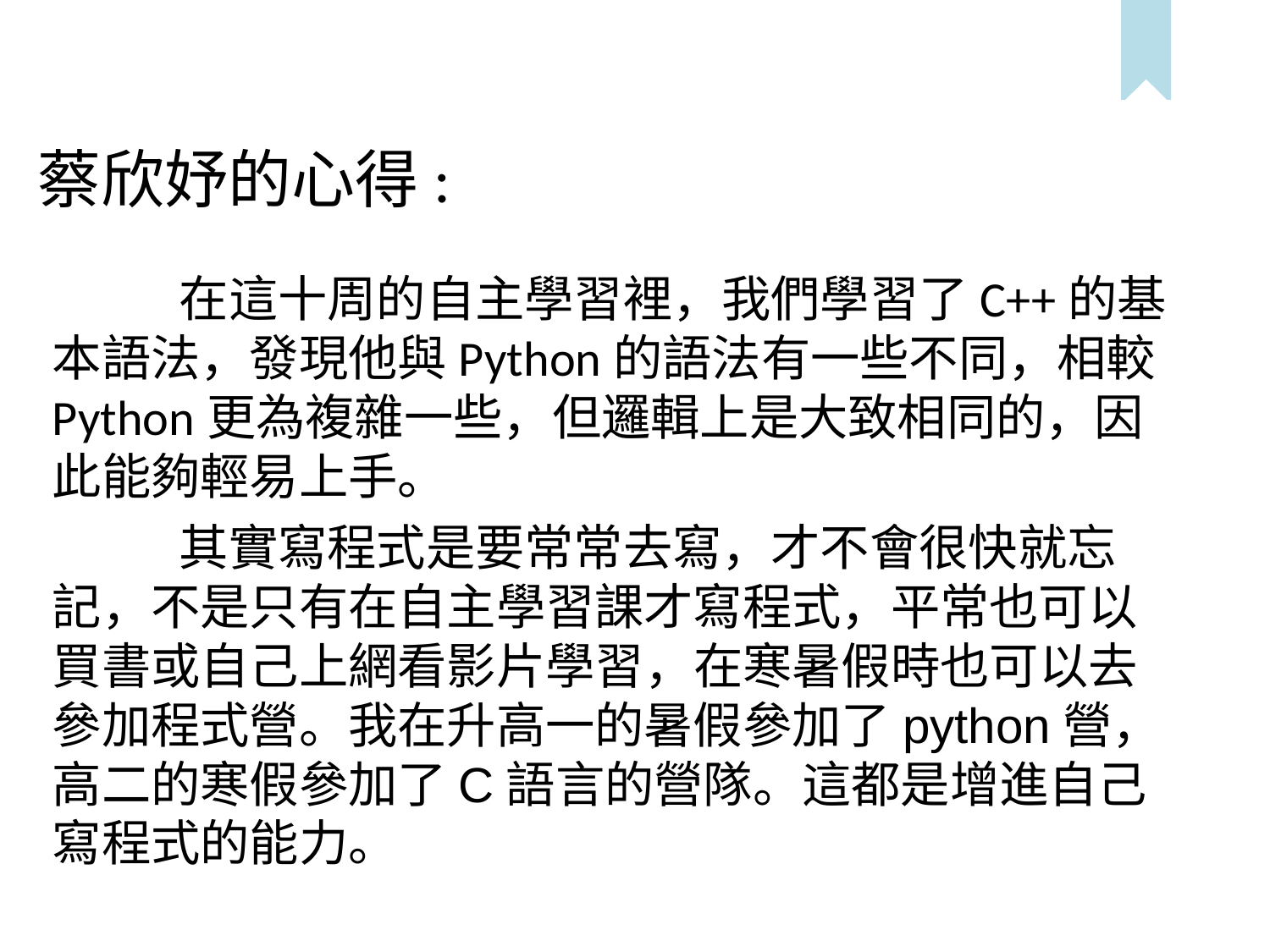

蔡欣妤的心得:
	在這十周的自主學習裡，我們學習了C++的基本語法，發現他與Python的語法有一些不同，相較Python更為複雜一些，但邏輯上是大致相同的，因此能夠輕易上手。
	其實寫程式是要常常去寫，才不會很快就忘記，不是只有在自主學習課才寫程式，平常也可以買書或自己上網看影片學習，在寒暑假時也可以去參加程式營。我在升高一的暑假參加了python營，高二的寒假參加了C語言的營隊。這都是增進自己寫程式的能力。